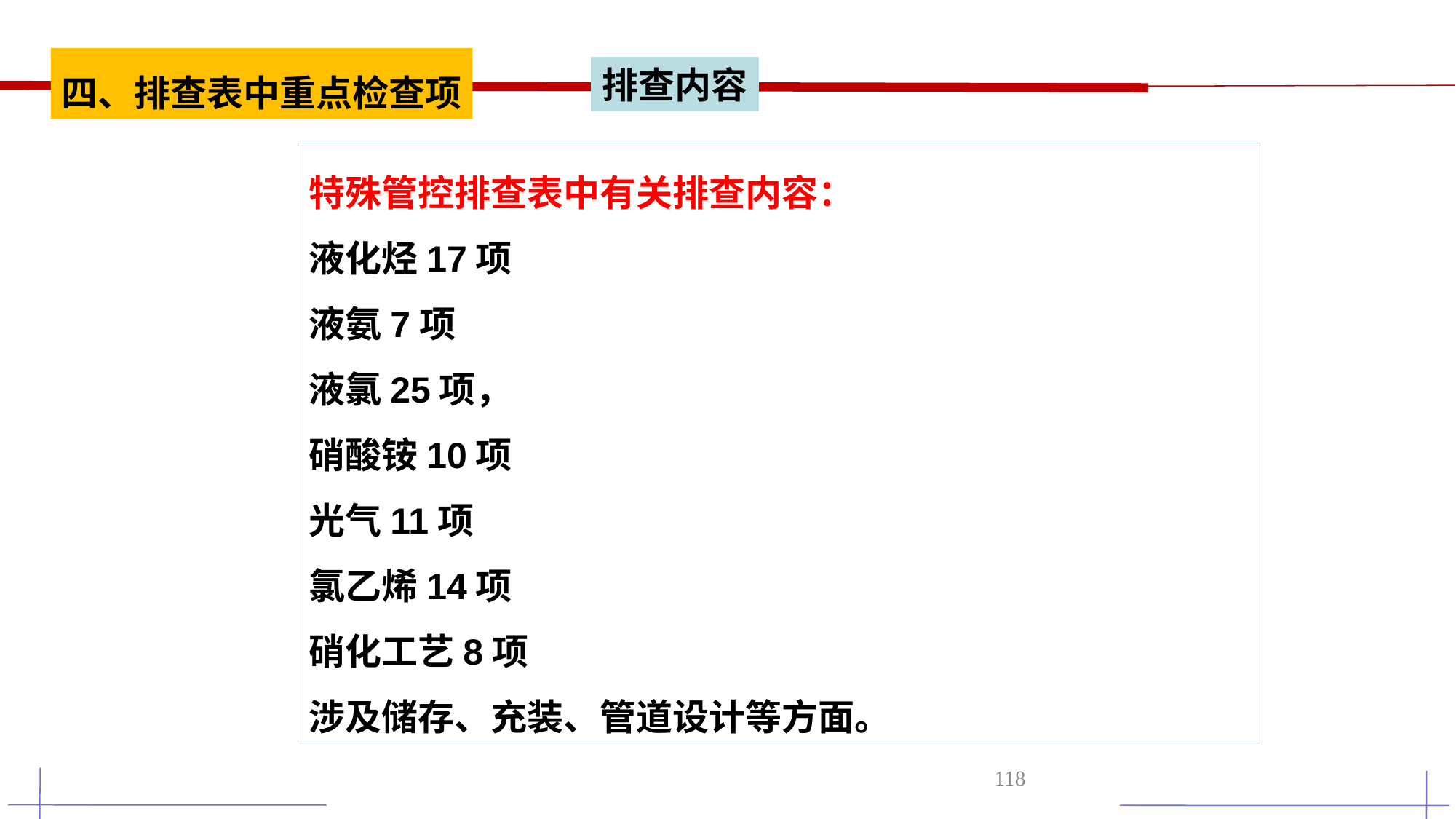

四、排查表中重点检查项
排查内容
特殊管控排查表中有关排查内容：
液化烃17项
液氨7项
液氯25项，
硝酸铵10项
光气11项
氯乙烯14项
硝化工艺8项
涉及储存、充装、管道设计等方面。
118